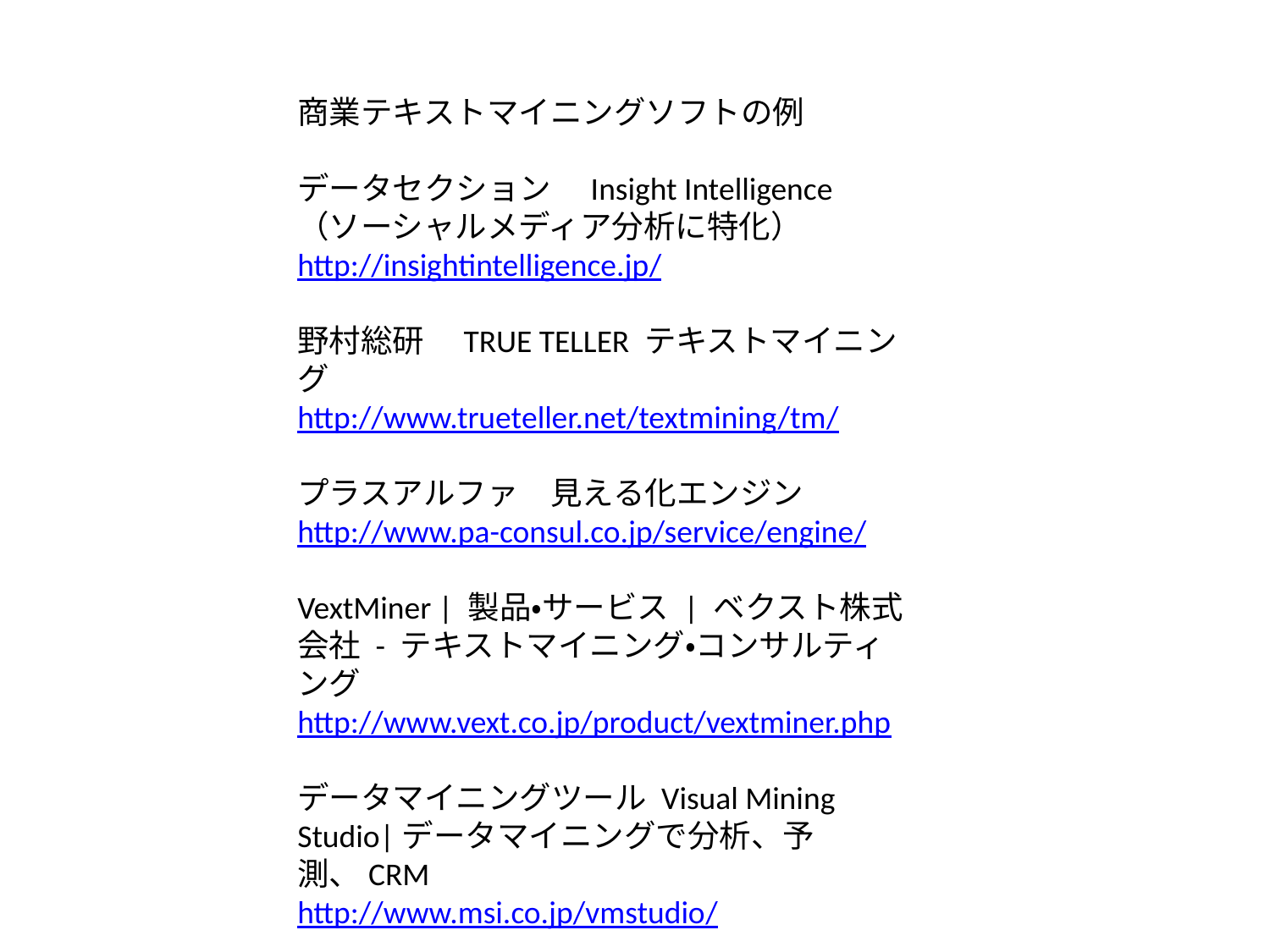

商業テキストマイニングソフトの例

データセクション　Insight Intelligence
（ソーシャルメディア分析に特化）
http://insightintelligence.jp/

野村総研　TRUE TELLER テキストマイニング
http://www.trueteller.net/textmining/tm/

プラスアルファ　見える化エンジン
http://www.pa-consul.co.jp/service/engine/

VextMiner | 製品・サービス | ベクスト株式会社 - テキストマイニング・コンサルティング
http://www.vext.co.jp/product/vextminer.php

データマイニングツール Visual Mining Studio|データマイニングで分析、予測、CRM
http://www.msi.co.jp/vmstudio/